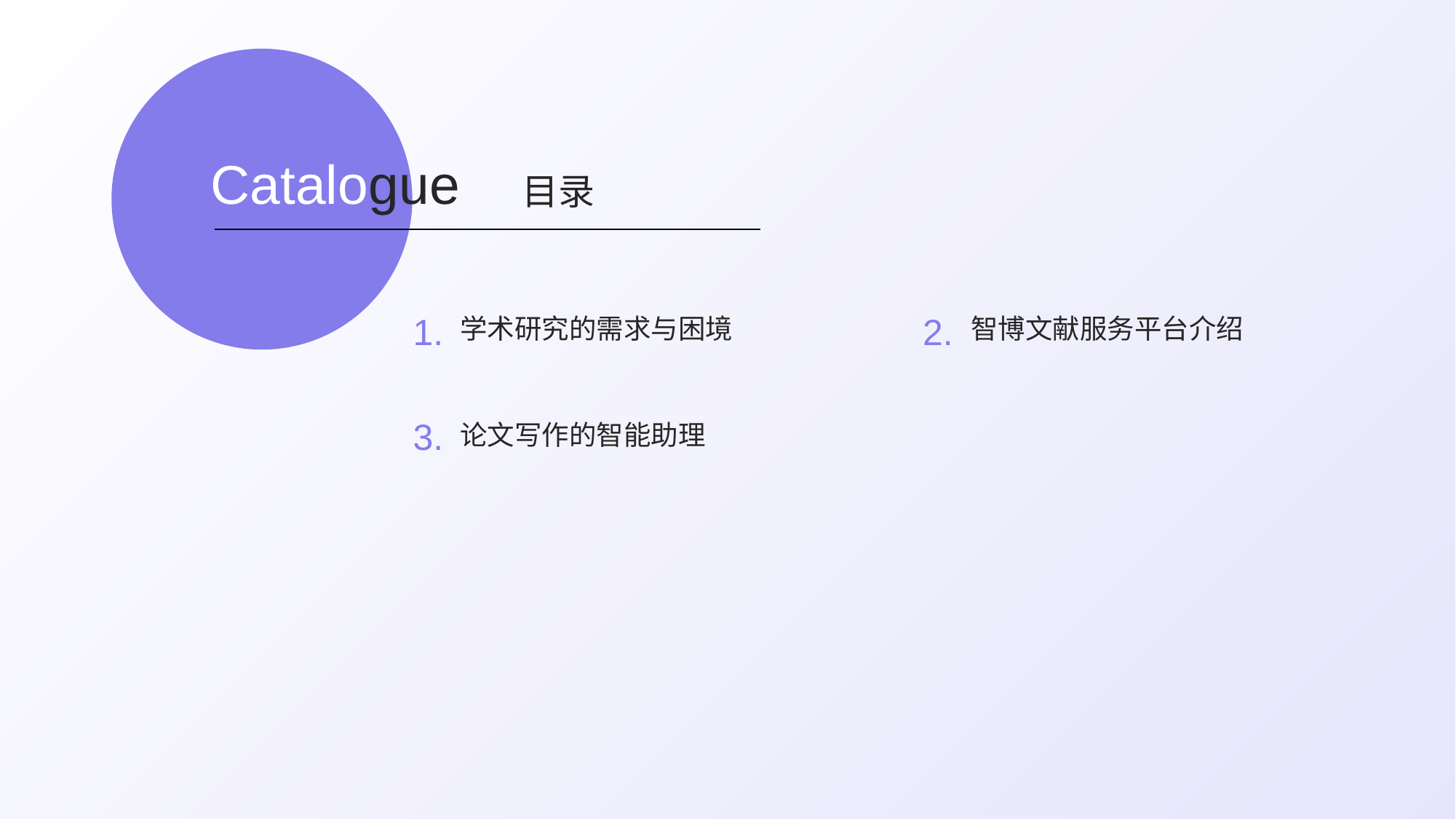

Catalogue
目录
1.
2.
学术研究的需求与困境
智博文献服务平台介绍
3.
论文写作的智能助理